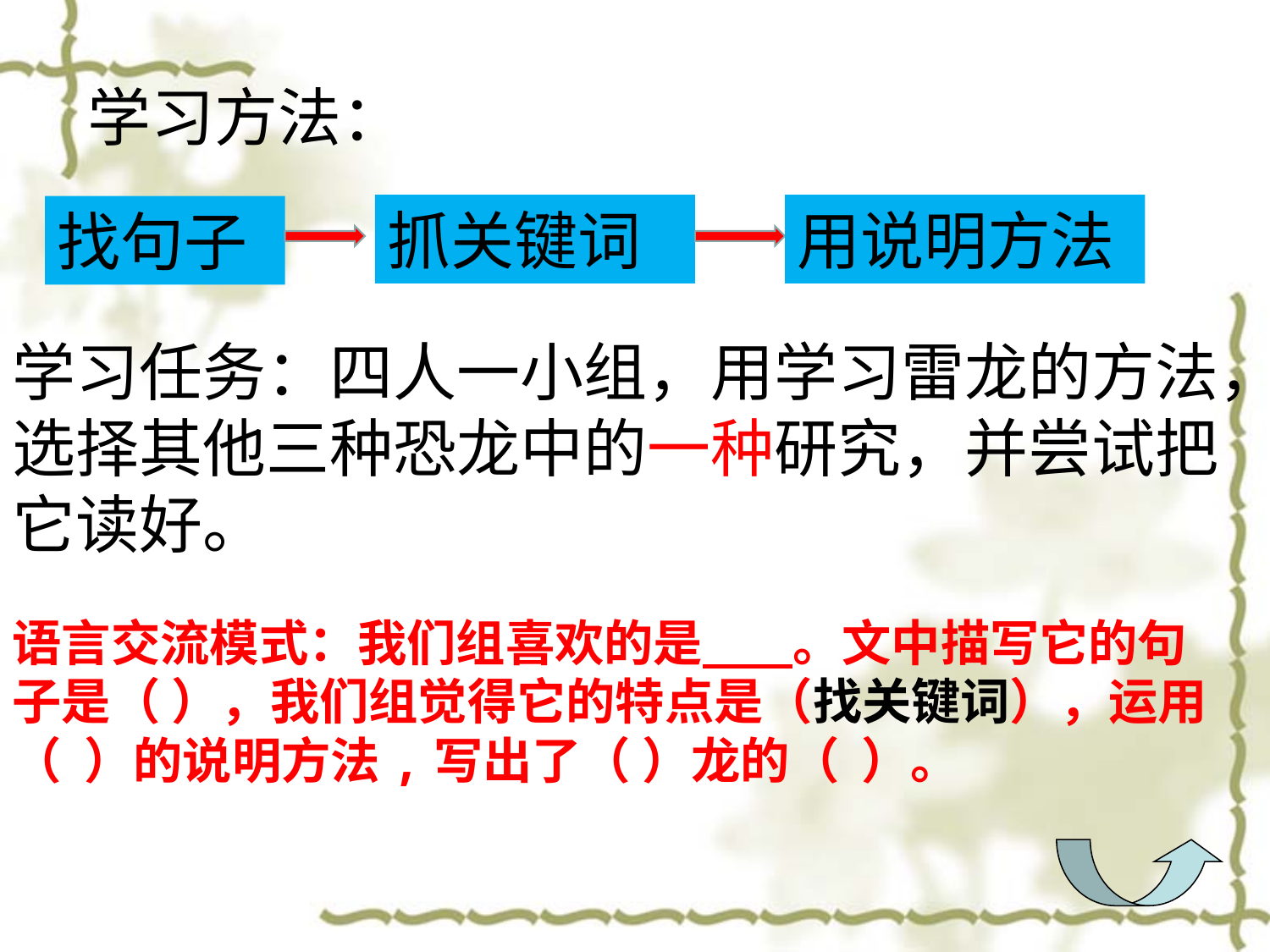

学习方法：
抓关键词
用说明方法
找句子

学习任务：四人一小组，用学习雷龙的方法，选择其他三种恐龙中的一种研究，并尝试把它读好。
语言交流模式：我们组喜欢的是        。文中描写它的句子是（ ），我们组觉得它的特点是（找关键词），运用（  ）的说明方法,写出了（ ）龙的（  ）。